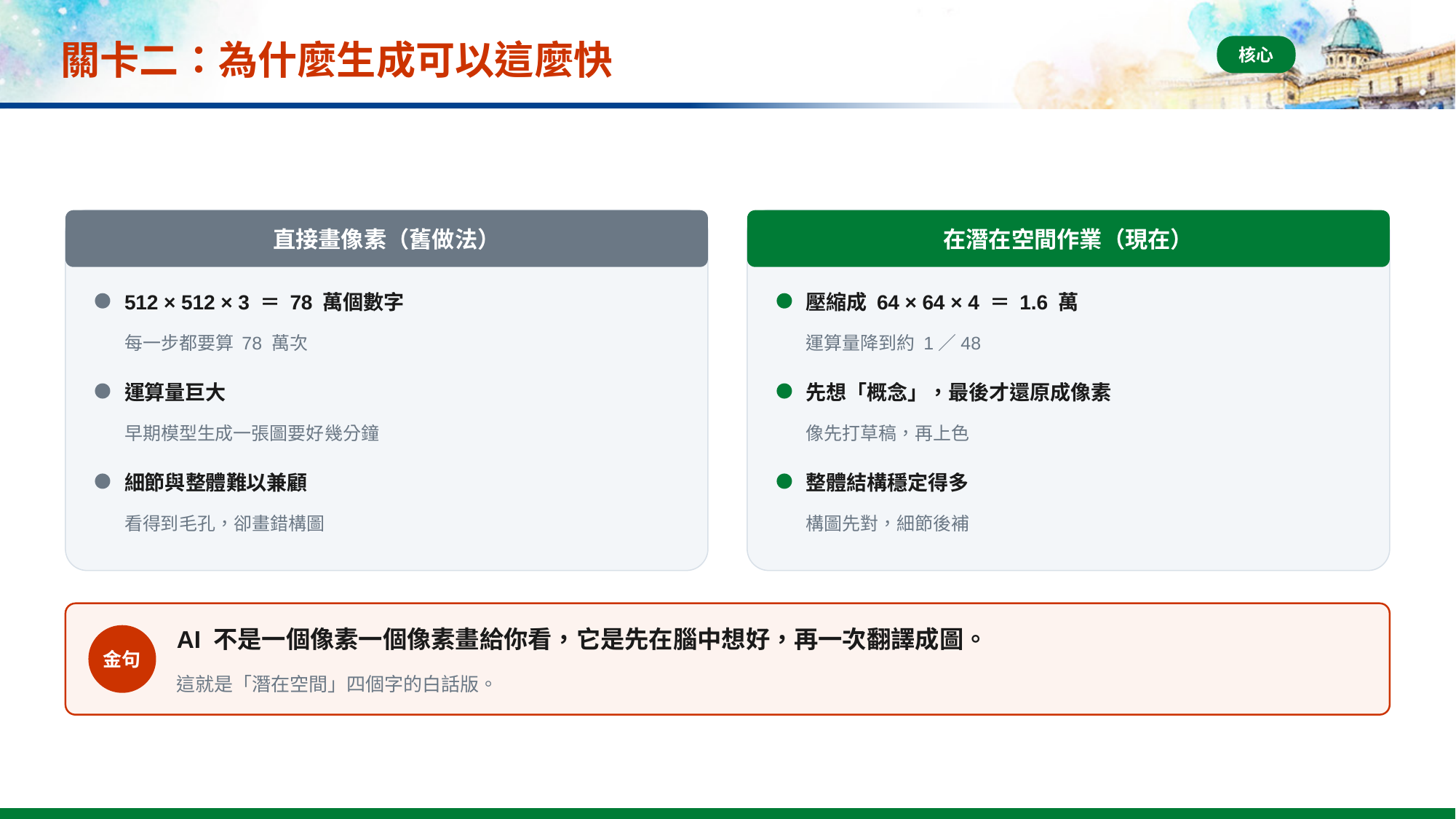

# 關卡二：為什麼生成可以這麼快
核心

直接畫像素（舊做法）

在潛在空間作業（現在）
512 × 512 × 3 ＝ 78 萬個數字
壓縮成 64 × 64 × 4 ＝ 1.6 萬

每一步都要算 78 萬次
運算量降到約 1／48
運算量巨大
先想「概念」，最後才還原成像素

早期模型生成一張圖要好幾分鐘
像先打草稿，再上色
細節與整體難以兼顧
整體結構穩定得多

看得到毛孔，卻畫錯構圖
構圖先對，細節後補

AI 不是一個像素一個像素畫給你看，它是先在腦中想好，再一次翻譯成圖。
金句
這就是「潛在空間」四個字的白話版。